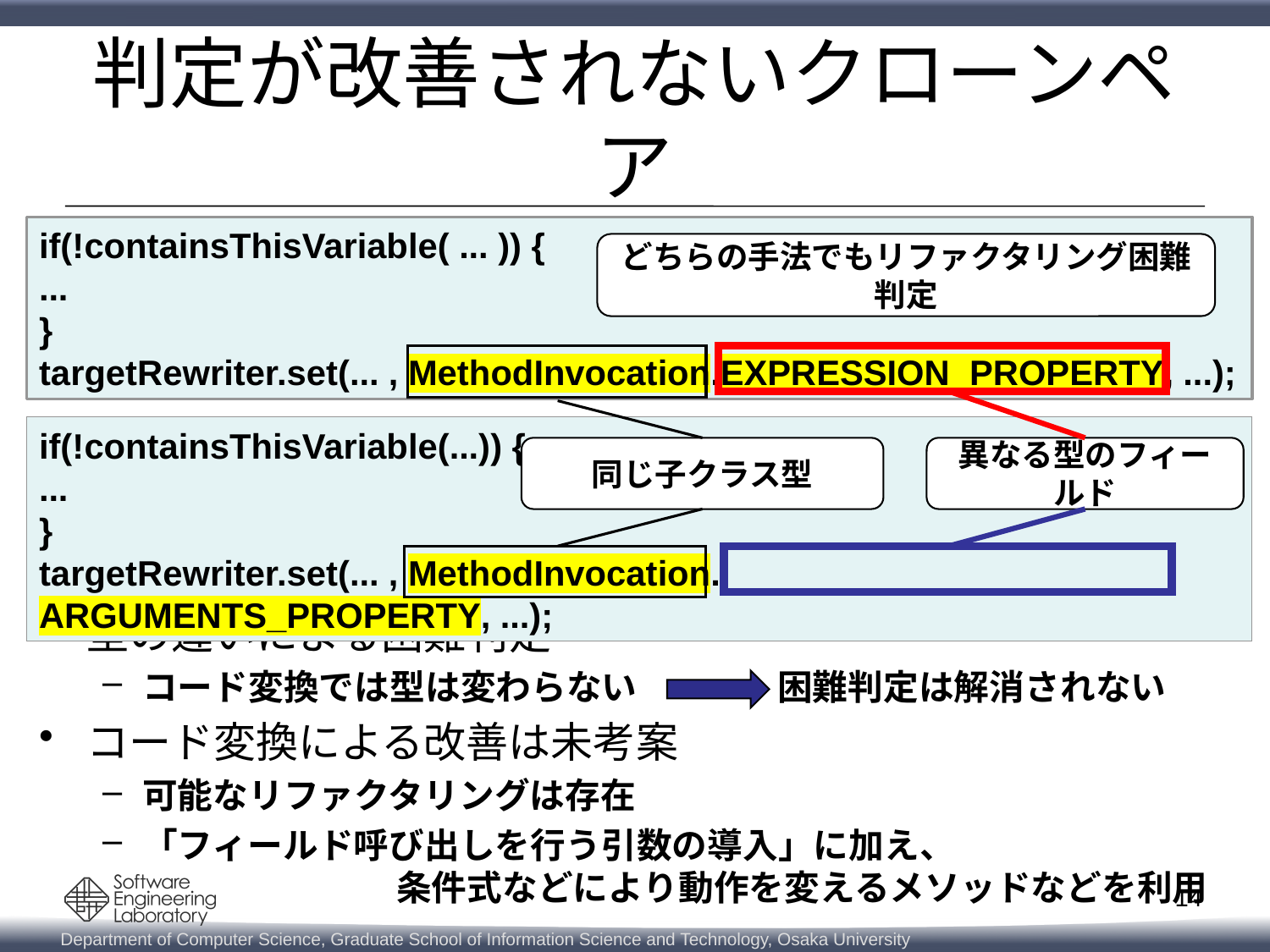

# 判定が改善されないクローンペア
if(!containsThisVariable( ... )) {
...
}
targetRewriter.set(... , MethodInvocation.EXPRESSION_PROPERTY, ...);
どちらの手法でもリファクタリング困難判定

if(!containsThisVariable(...)) {
...
}
targetRewriter.set(... , MethodInvocation. ARGUMENTS_PROPERTY, ...);
異なる型のフィールド
同じ子クラス型

型の違いによる困難判定
コード変換では型は変わらない		困難判定は解消されない
コード変換による改善は未考案
可能なリファクタリングは存在
「フィールド呼び出しを行う引数の導入」に加え、
		条件式などにより動作を変えるメソッドなどを利用

14